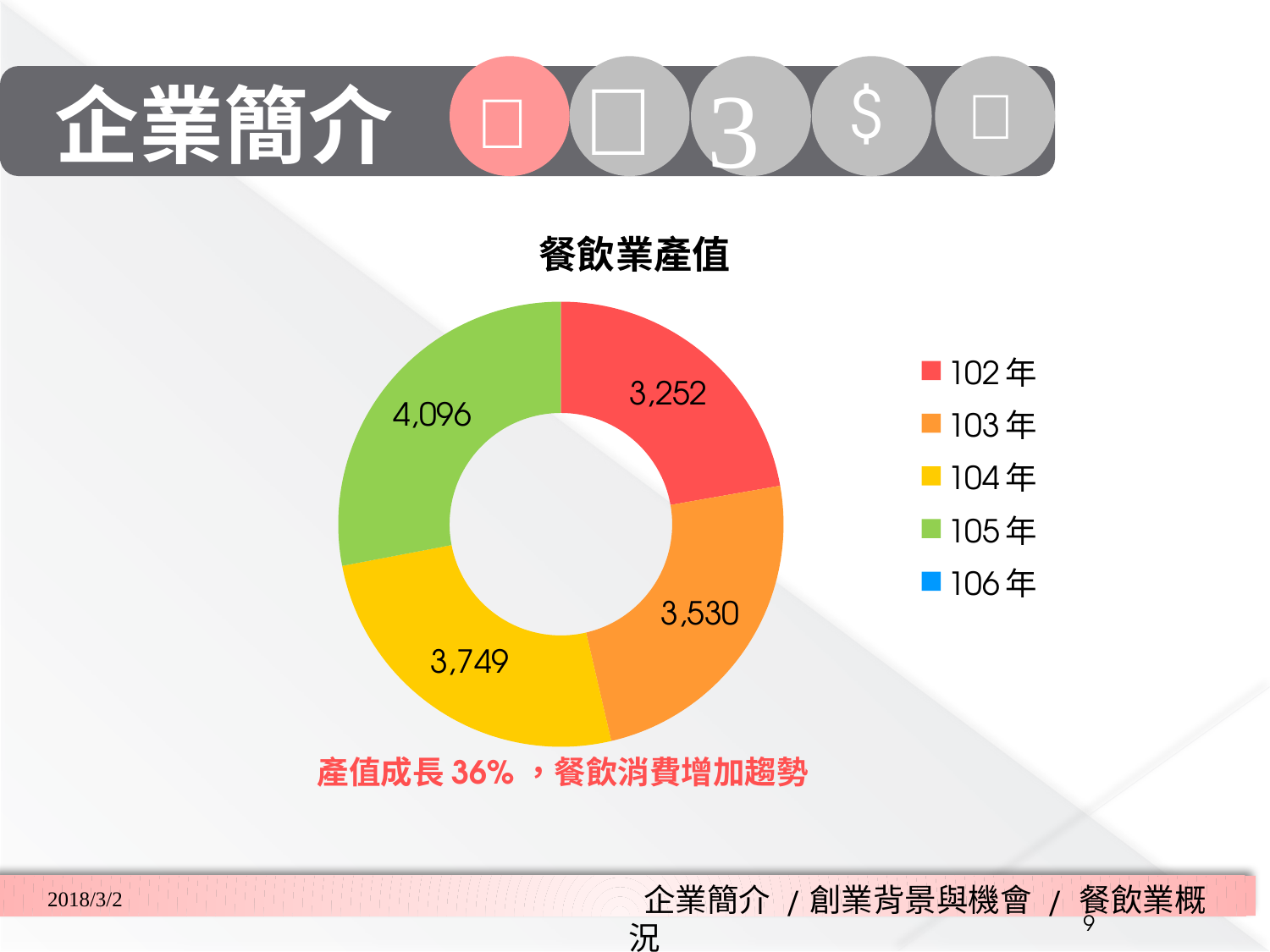

企業簡介

### Chart: 餐飲業產值

| Category | 銷售 |
|---|---|
| 102年 | 3252.0 |
| 103年 | 3530.0 |
| 104年 | 3749.0 |
| 105年 | 4096.0 |
| 106年 | None |
產值成長36%，餐飲消費增加趨勢
 企業簡介 /創業背景與機會 / 餐飲業概況
2018/3/2
9